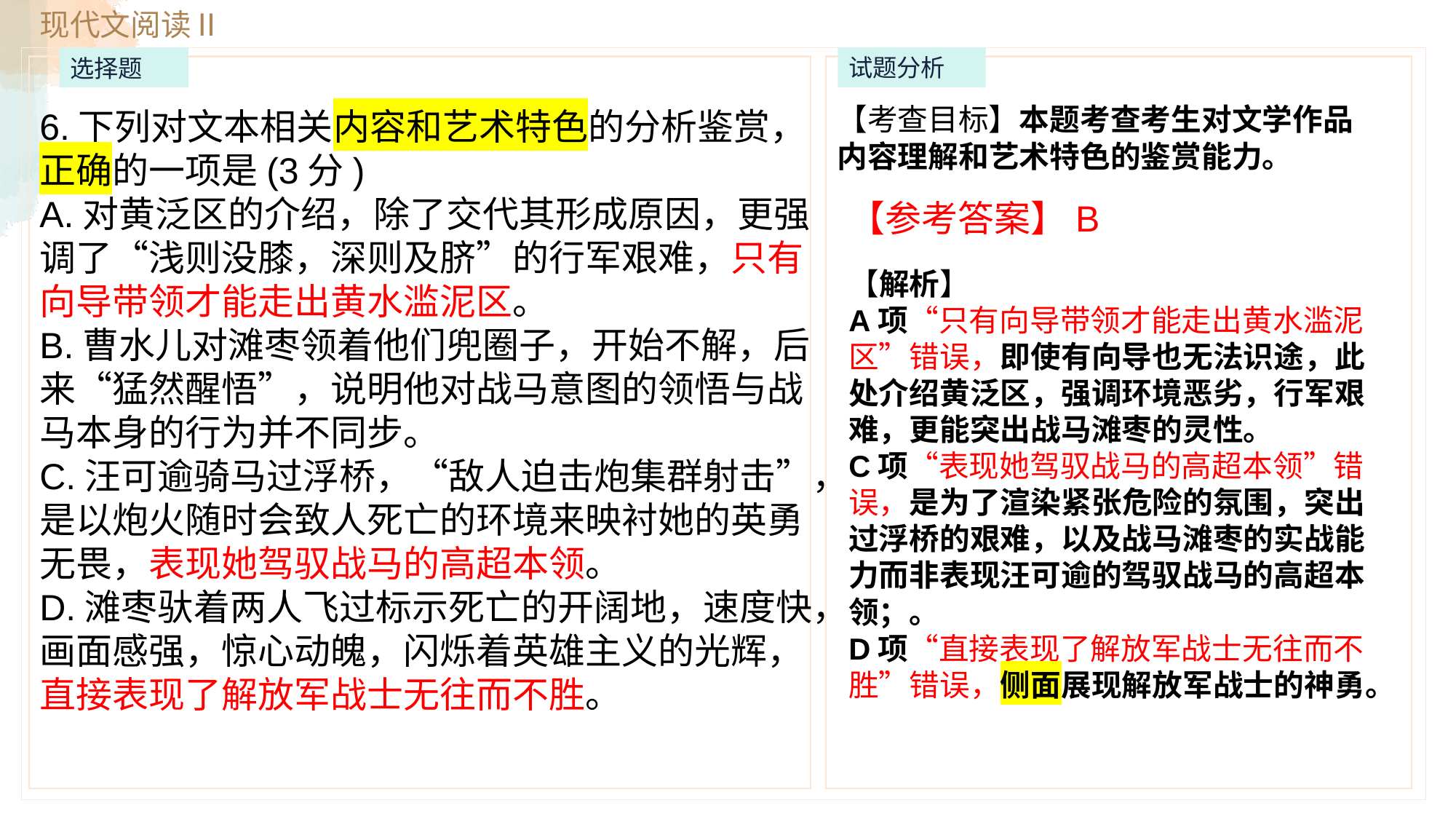

现代文阅读Ⅱ

试题分析
选择题

【考查目标】本题考查考生对文学作品内容理解和艺术特色的鉴赏能力。

6.下列对文本相关内容和艺术特色的分析鉴赏，正确的一项是(3分)
A.对黄泛区的介绍，除了交代其形成原因，更强调了“浅则没膝，深则及脐”的行军艰难，只有向导带领才能走出黄水滥泥区。
B.曹水儿对滩枣领着他们兜圈子，开始不解，后来“猛然醒悟”，说明他对战马意图的领悟与战马本身的行为并不同步。
C.汪可逾骑马过浮桥，“敌人迫击炮集群射击”，是以炮火随时会致人死亡的环境来映衬她的英勇无畏，表现她驾驭战马的高超本领。
D.滩枣驮着两人飞过标示死亡的开阔地，速度快，画面感强，惊心动魄，闪烁着英雄主义的光辉，直接表现了解放军战士无往而不胜。
【参考答案】B

【解析】
A项“只有向导带领才能走出黄水滥泥区”错误，即使有向导也无法识途，此处介绍黄泛区，强调环境恶劣，行军艰难，更能突出战马滩枣的灵性。
C项“表现她驾驭战马的高超本领”错误，是为了渲染紧张危险的氛围，突出过浮桥的艰难，以及战马滩枣的实战能力而非表现汪可逾的驾驭战马的高超本领；。
D项“直接表现了解放军战士无往而不胜”错误，侧面展现解放军战士的神勇。

年度工作概述
您的内容打在这里，或者通过复制您的文本后，在此框中选择粘贴，并选择只保留文字，建议使用微软雅黑字体。您的内容打在这里，或者通过复制您的文本后，在此框中选择粘贴，并选择只保留文字，建议使用微软雅黑字体。